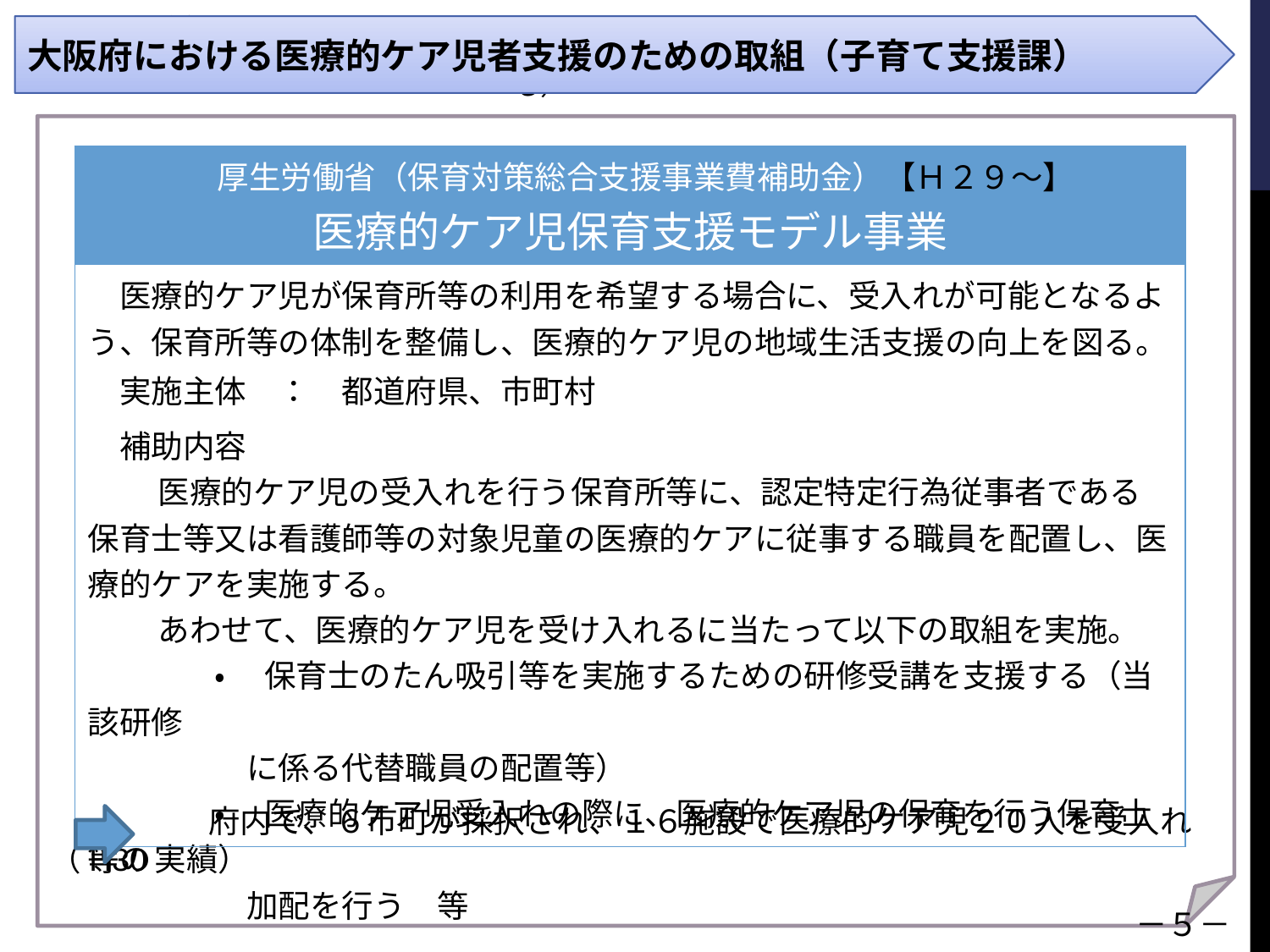

大阪府における医療的ケア児者支援のための取組（子育て支援課）
医療的ケア児支援のための取組概要（福祉：子ども）
大阪府

　　　　　府内で、６市町が採択され、１６施設で医療的ケア児２０人を受入れ（H30実績）

| 厚生労働省（保育対策総合支援事業費補助金）【Ｈ２９～】 医療的ケア児保育支援モデル事業 |
| --- |
| 医療的ケア児が保育所等の利用を希望する場合に、受入れが可能となるよう、保育所等の体制を整備し、医療的ケア児の地域生活支援の向上を図る。 |
| 実施主体　：　都道府県、市町村 |
| 補助内容 　　 医療的ケア児の受入れを行う保育所等に、認定特定行為従事者である保育士等又は看護師等の対象児童の医療的ケアに従事する職員を配置し、医療的ケアを実施する。 　　 あわせて、医療的ケア児を受け入れるに当たって以下の取組を実施。 　　　　・　 保育士のたん吸引等を実施するための研修受講を支援する（当該研修 　　　　　に係る代替職員の配置等） 　　　　・　 医療的ケア児受入れの際に、医療的ケア児の保育を行う保育士等の 　　　　　加配を行う　等 |

－５－